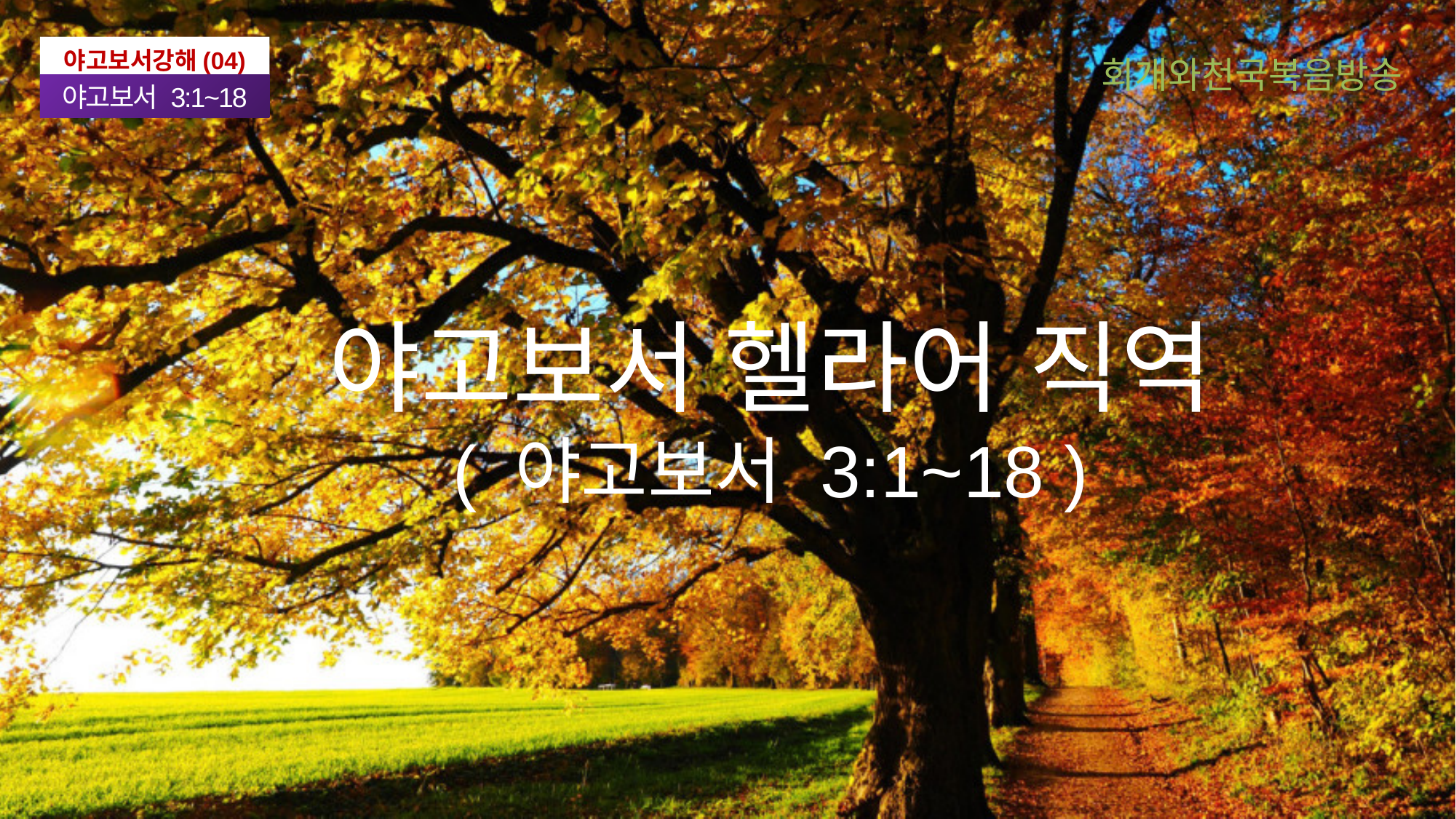

야고보서강해(04)
야고보서 3:1~18

회개와천국복음방송
야고보서 헬라어 직역
( 야고보서 3:1~18 )